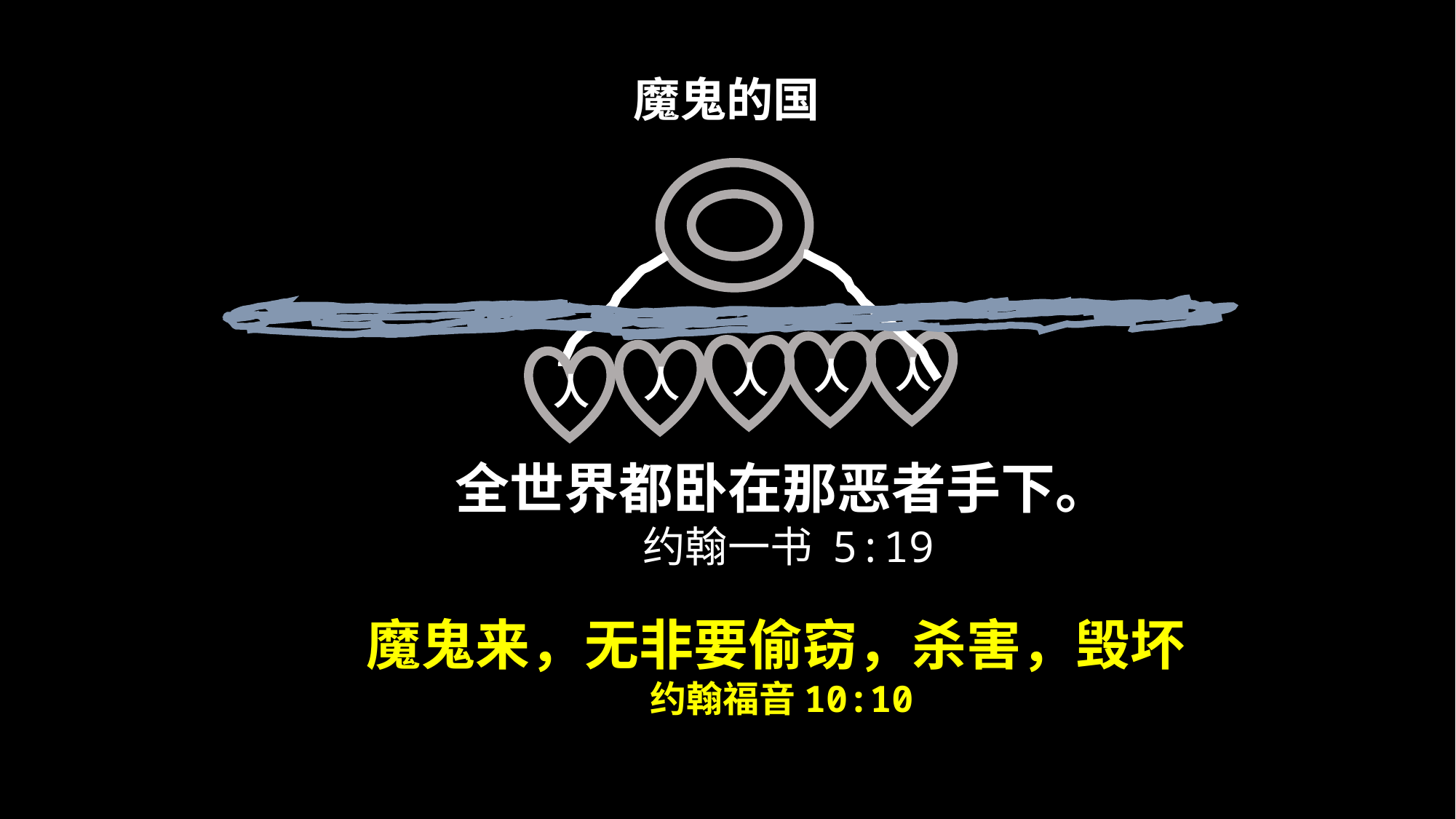

# 魔鬼的国

人
人
人
人
人
全世界都卧在那恶者手下。
约翰一书 5:19
魔鬼来，无非要偷窃，杀害，毁坏
约翰福音10:10